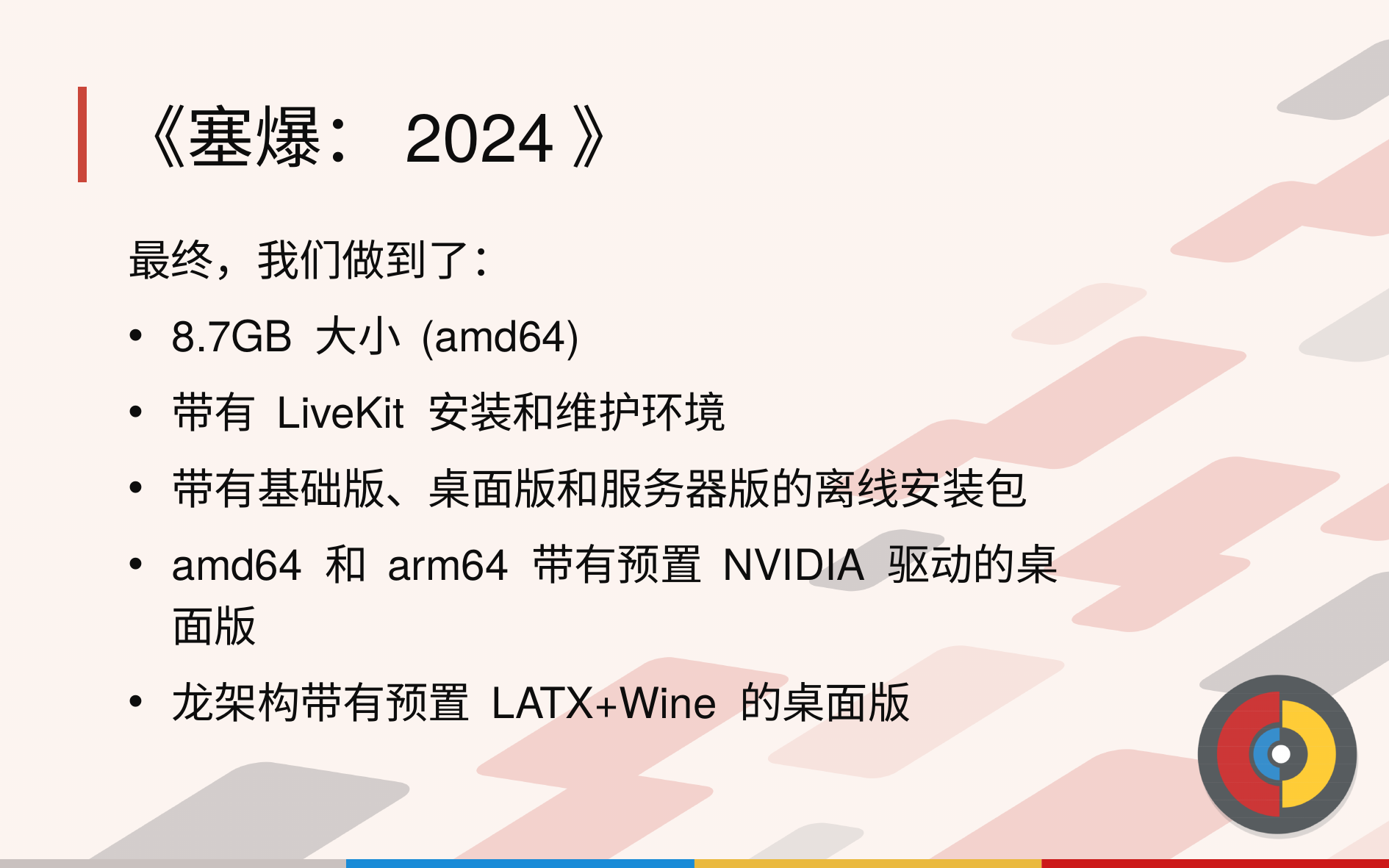

# 《塞爆：2024》
最终，我们做到了：
8.7GB 大小 (amd64)
带有 LiveKit 安装和维护环境
带有基础版、桌面版和服务器版的离线安装包
amd64 和 arm64 带有预置 NVIDIA 驱动的桌面版
龙架构带有预置 LATX+Wine 的桌面版